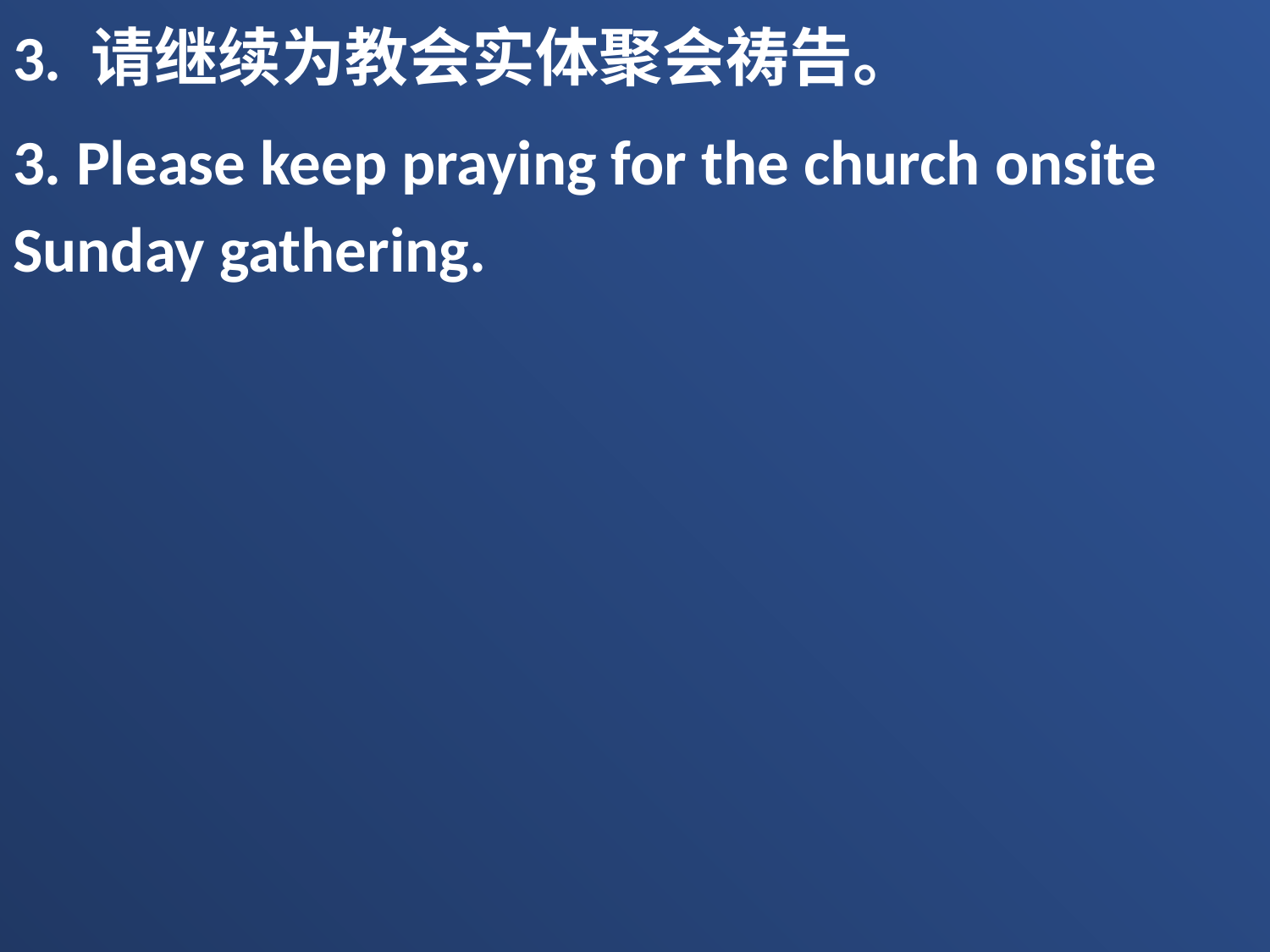

3. 请继续为教会实体聚会祷告。
3. Please keep praying for the church onsite Sunday gathering.